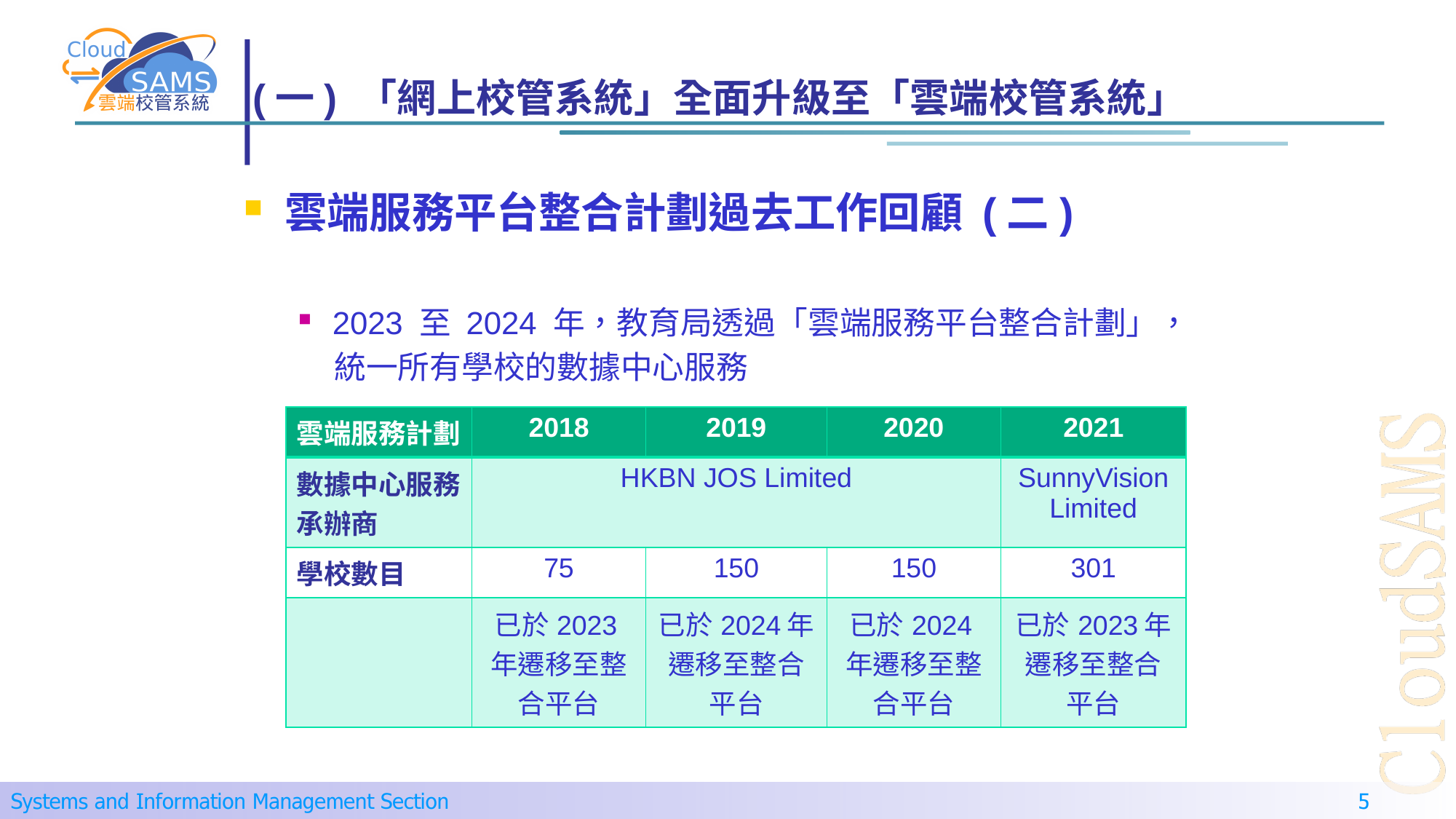

# (一) 「網上校管系統」全面升級至「雲端校管系統」
雲端服務平台整合計劃過去工作回顧 (二)

2023 至 2024 年，教育局透過「雲端服務平台整合計劃」，
    統一所有學校的數據中心服務

| 雲端服務計劃 | 2018 | 2019 | 2020 | 2021 |
| --- | --- | --- | --- | --- |
| 數據中心服務承辦商 | HKBN JOS Limited |  |  | SunnyVision Limited |
| 學校數目 | 75 | 150 | 150 | 301 |
|  | 已於2023年遷移至整合平台 | 已於2024年遷移至整合平台 | 已於2024年遷移至整合平台 | 已於2023年遷移至整合平台 |